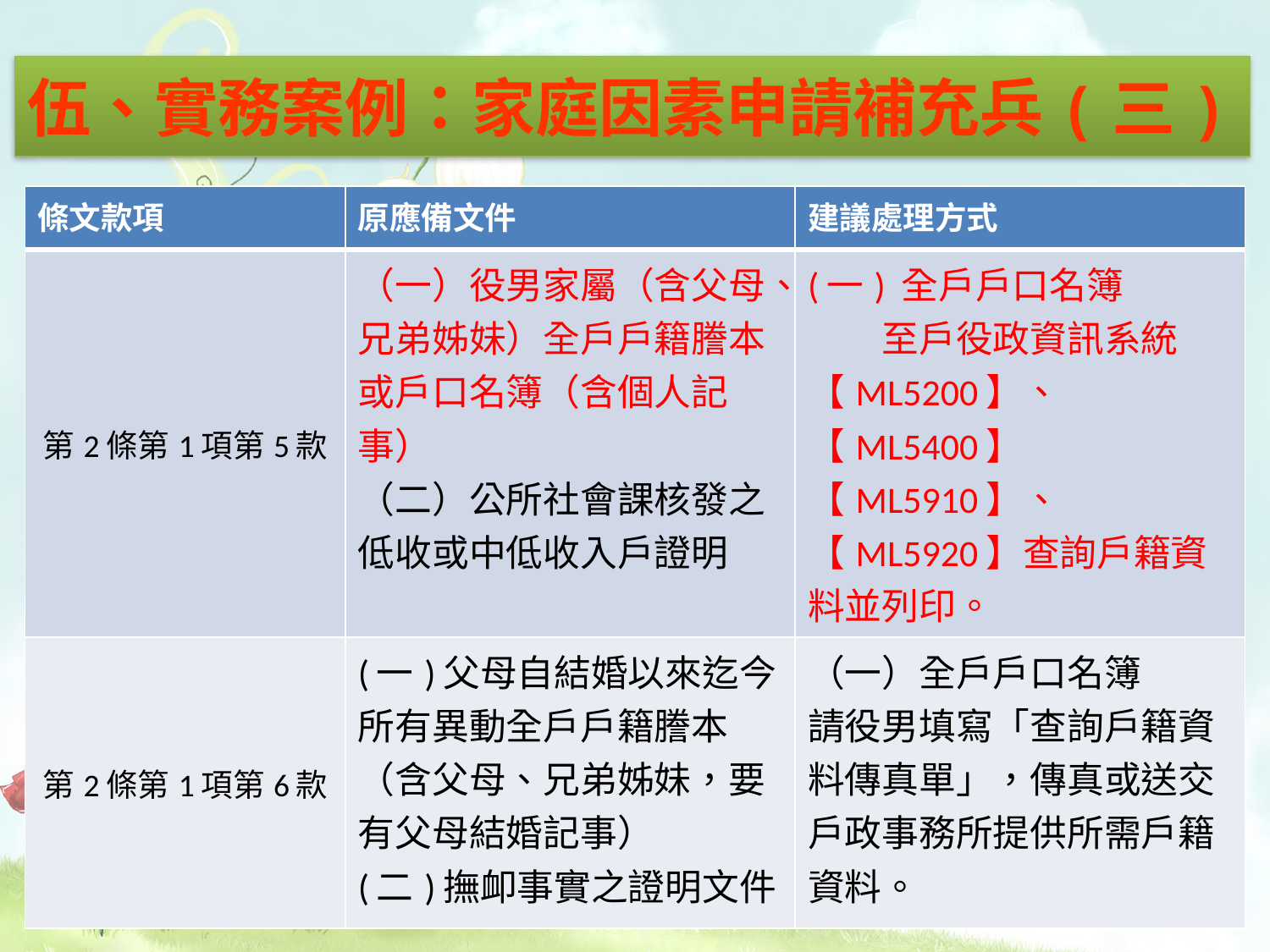

# 伍、實務案例：家庭因素申請補充兵(三)
| 條文款項 | 原應備文件 | 建議處理方式 |
| --- | --- | --- |
| 第2條第1項第5款 | （一）役男家屬（含父母、兄弟姊妹）全戶戶籍謄本或戶口名簿（含個人記事） （二）公所社會課核發之低收或中低收入戶證明 | (一) 全戶戶口名簿 　　至戶役政資訊系統【ML5200】、【ML5400】【ML5910】、【ML5920】查詢戶籍資料並列印。 |
| 第2條第1項第6款 | (一)父母自結婚以來迄今所有異動全戶戶籍謄本（含父母、兄弟姊妹，要有父母結婚記事） (二)撫卹事實之證明文件 | （一）全戶戶口名簿 請役男填寫「查詢戶籍資料傳真單」，傳真或送交戶政事務所提供所需戶籍資料。 |
11